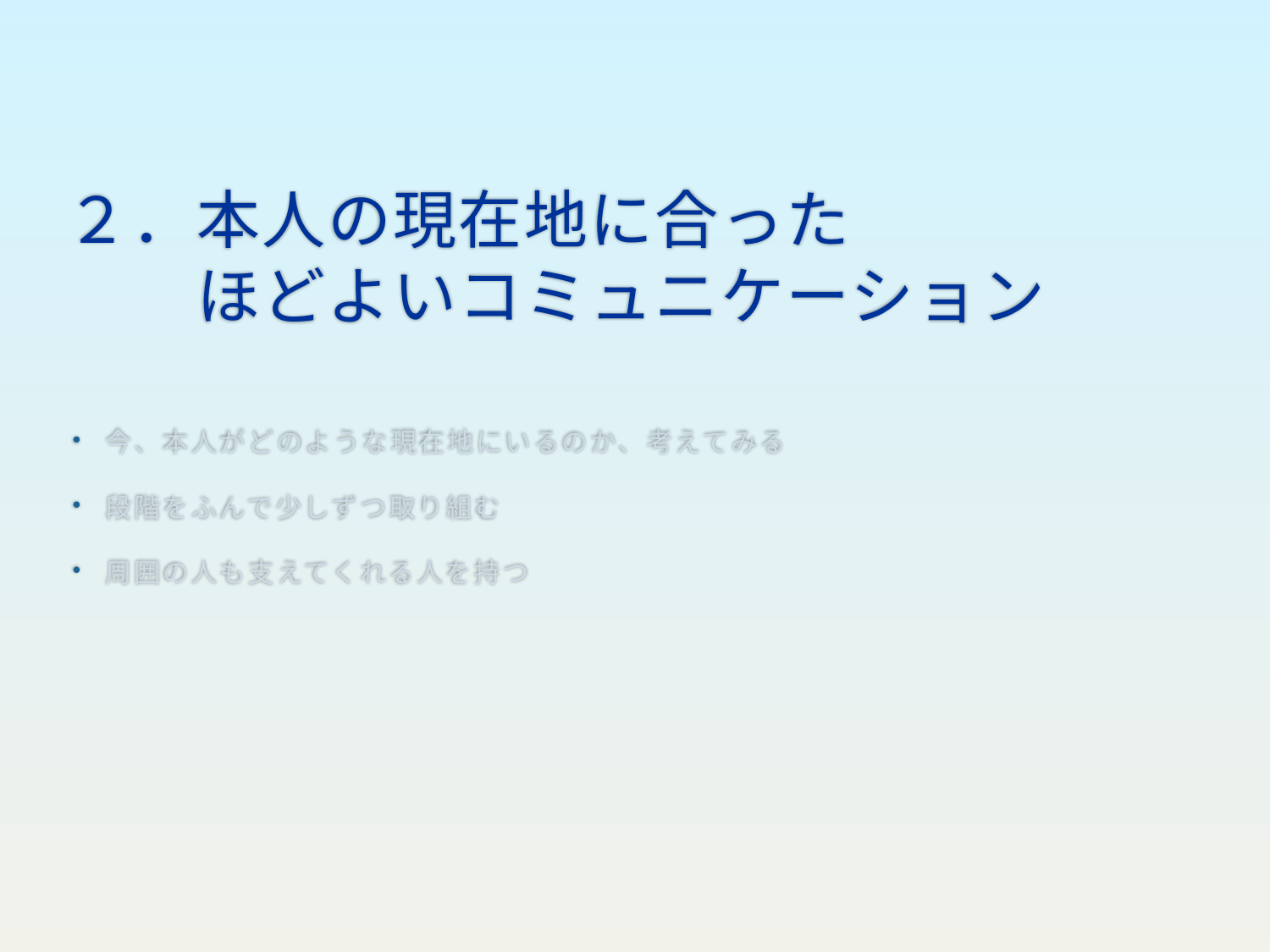

# ２．本人の現在地に合った 　　ほどよいコミュニケーション
今、本人がどのような現在地にいるのか、考えてみる
段階をふんで少しずつ取り組む
周囲の人も支えてくれる人を持つ